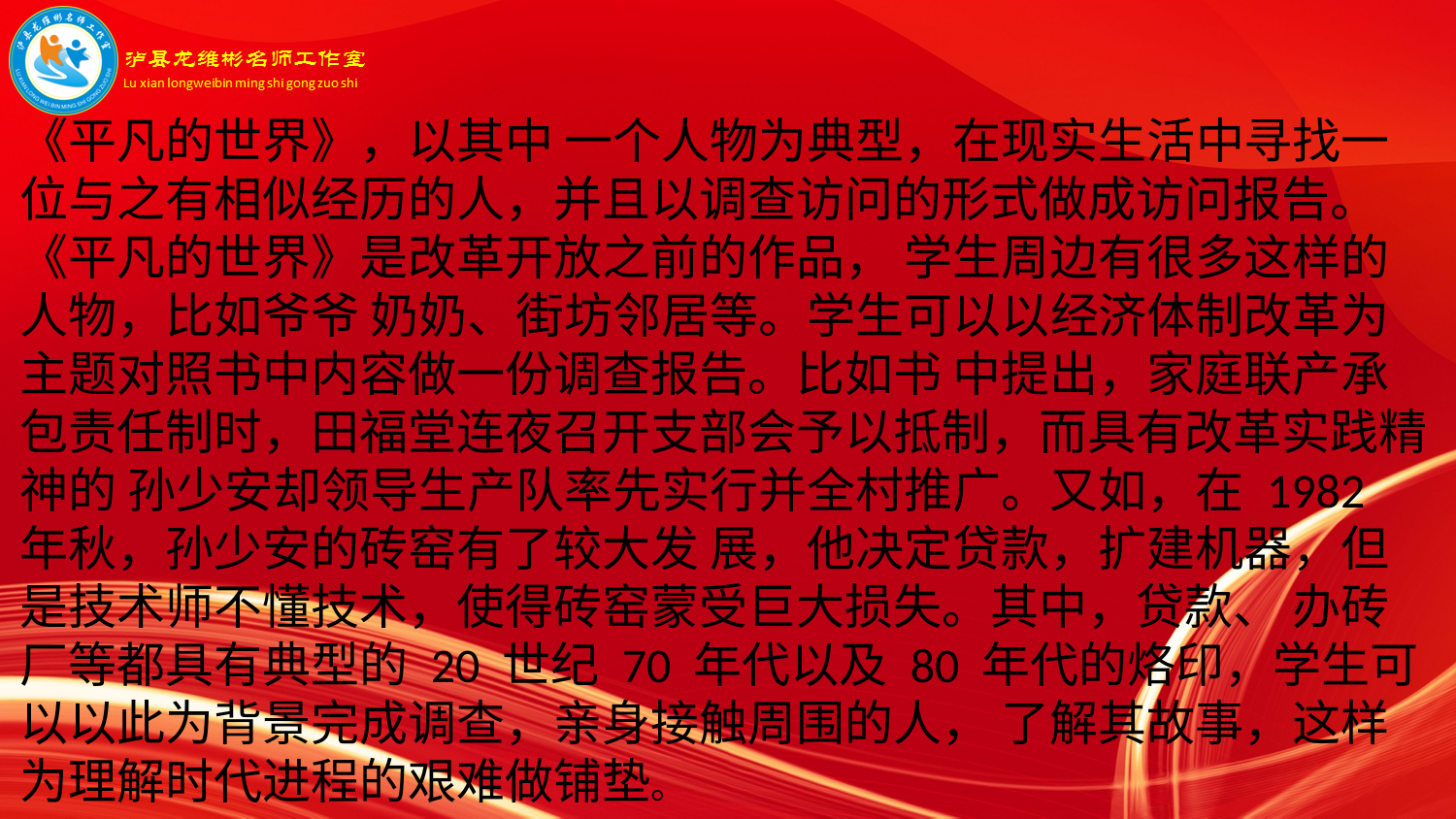

《平凡的世界》，以其中 一个人物为典型，在现实生活中寻找一位与之有相似经历的人，并且以调查访问的形式做成访问报告。《平凡的世界》是改革开放之前的作品， 学生周边有很多这样的人物，比如爷爷 奶奶、街坊邻居等。学生可以以经济体制改革为主题对照书中内容做一份调查报告。比如书 中提出，家庭联产承包责任制时，田福堂连夜召开支部会予以抵制，而具有改革实践精神的 孙少安却领导生产队率先实行并全村推广。又如，在 1982 年秋，孙少安的砖窑有了较大发 展，他决定贷款，扩建机器，但是技术师不懂技术，使得砖窑蒙受巨大损失。其中，贷款、 办砖厂等都具有典型的 20 世纪 70 年代以及 80 年代的烙印，学生可以以此为背景完成调查，亲身接触周围的人， 了解其故事，这样为理解时代进程的艰难做铺垫。